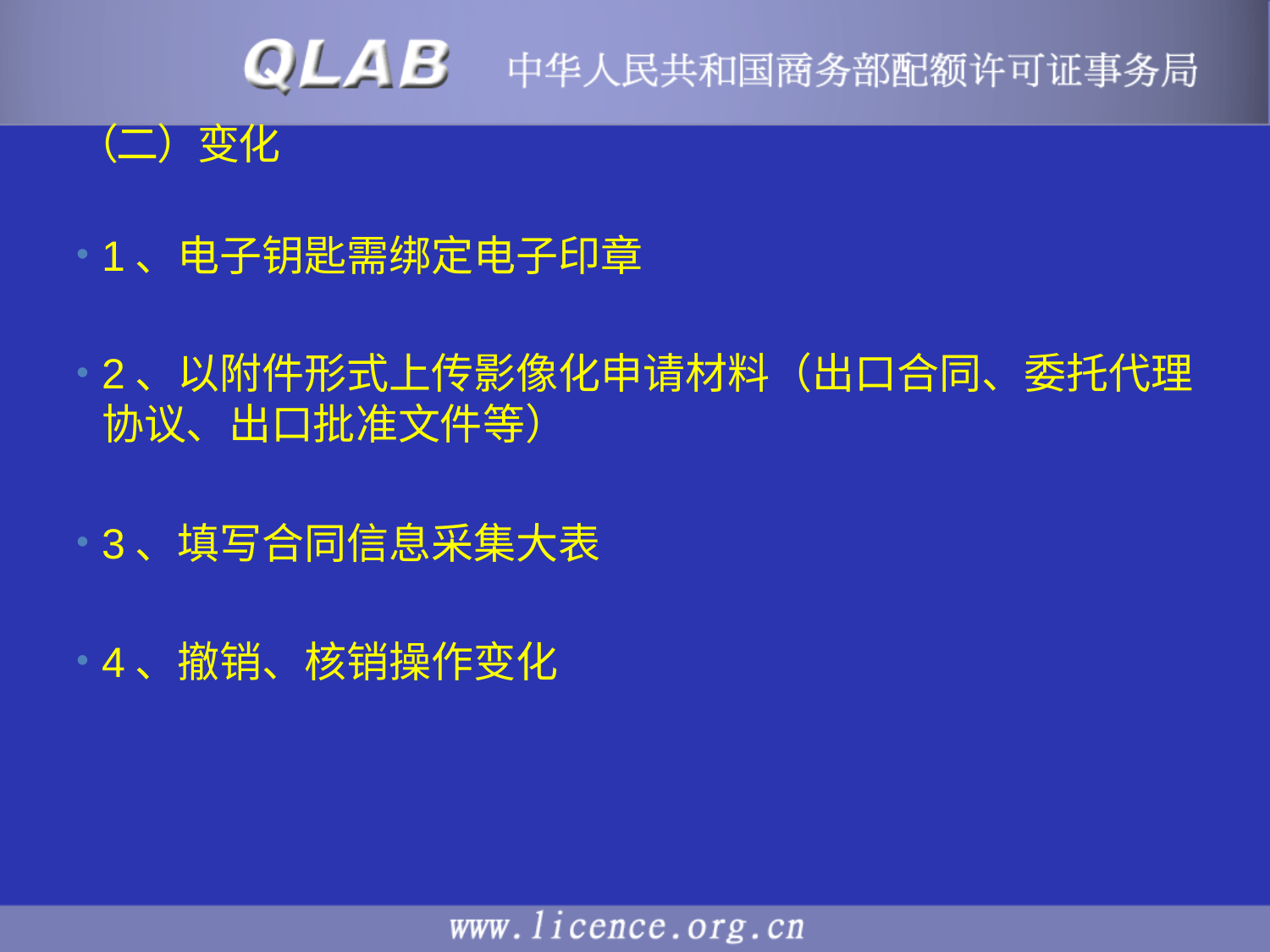

# （二）变化
1、电子钥匙需绑定电子印章

2、以附件形式上传影像化申请材料（出口合同、委托代理协议、出口批准文件等）

3、填写合同信息采集大表

4、撤销、核销操作变化